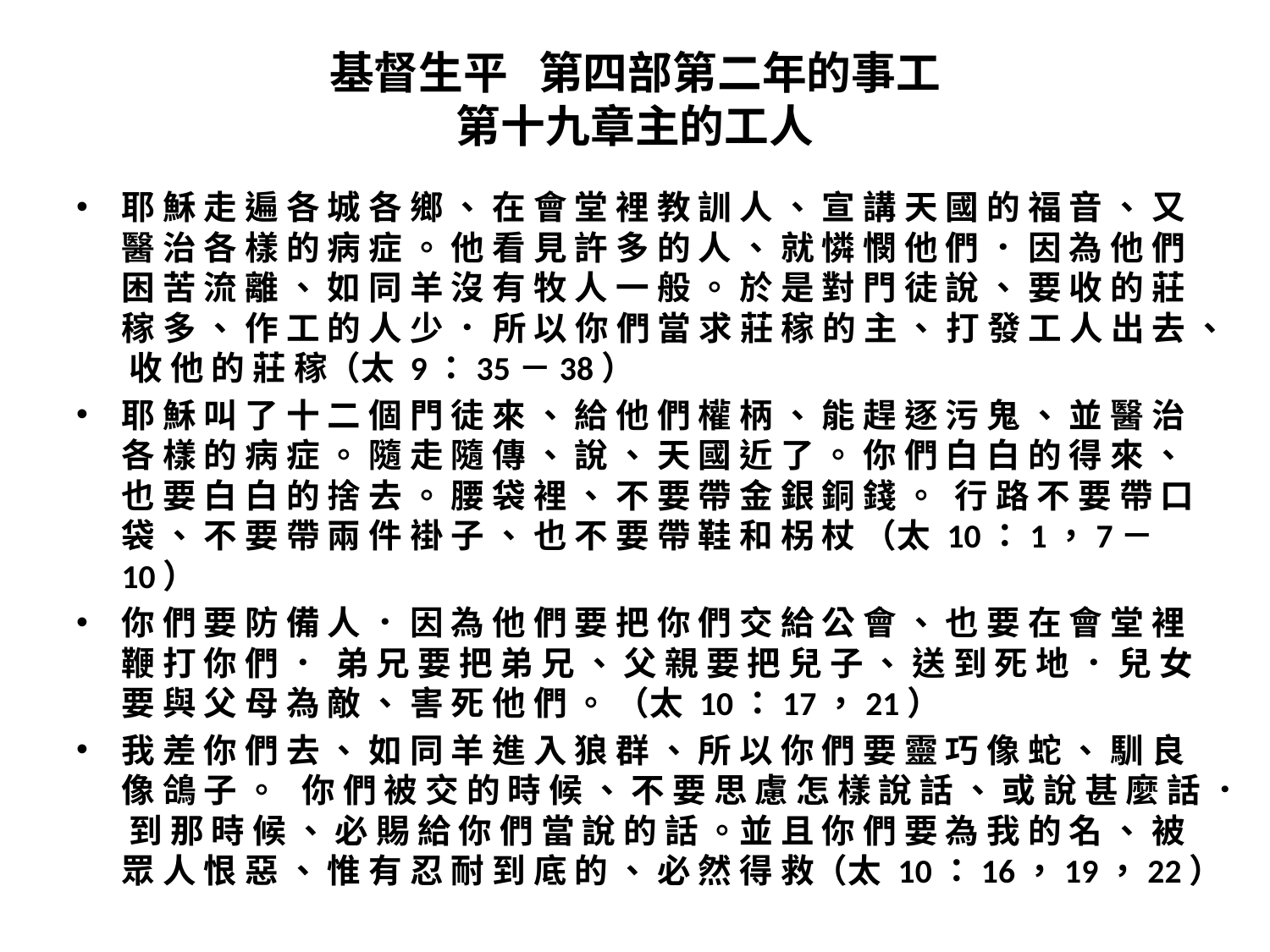

# 基督生平   第四部第二年的事工 第十九章主的工人
耶 穌 走 遍 各 城 各 鄉 、 在 會 堂 裡 教 訓 人 、 宣 講 天 國 的 福 音 、 又 醫 治 各 樣 的 病 症 。 他 看 見 許 多 的 人 、 就 憐 憫 他 們 ． 因 為 他 們 困 苦 流 離 、 如 同 羊 沒 有 牧 人 一 般 。 於 是 對 門 徒 說 、 要 收 的 莊 稼 多 、 作 工 的 人 少 ． 所 以 你 們 當 求 莊 稼 的 主 、 打 發 工 人 出 去 、 收 他 的 莊 稼（太 9：35－38）
耶 穌 叫 了 十 二 個 門 徒 來 、 給 他 們 權 柄 、 能 趕 逐 污 鬼 、 並 醫 治 各 樣 的 病 症 。 隨 走 隨 傳 、 說 、 天 國 近 了 。 你 們 白 白 的 得 來 、 也 要 白 白 的 捨 去 。 腰 袋 裡 、 不 要 帶 金 銀 銅 錢 。  行 路 不 要 帶 口 袋 、 不 要 帶 兩 件 褂 子 、 也 不 要 帶 鞋 和 柺 杖 （太 10：1，7－10）
你 們 要 防 備 人 ． 因 為 他 們 要 把 你 們 交 給 公 會 、 也 要 在 會 堂 裡 鞭 打 你 們 ．  弟 兄 要 把 弟 兄 、 父 親 要 把 兒 子 、 送 到 死 地 ． 兒 女 要 與 父 母 為 敵 、 害 死 他 們 。 （太 10：17，21）
我 差 你 們 去 、 如 同 羊 進 入 狼 群 、 所 以 你 們 要 靈 巧 像 蛇 、 馴 良 像 鴿 子 。   你 們 被 交 的 時 候 、 不 要 思 慮 怎 樣 說 話 、 或 說 甚 麼 話 ． 到 那 時 候 、 必 賜 給 你 們 當 說 的 話 。並 且 你 們 要 為 我 的 名 、 被 眾 人 恨 惡 、 惟 有 忍 耐 到 底 的 、 必 然 得 救（太 10：16，19，22）